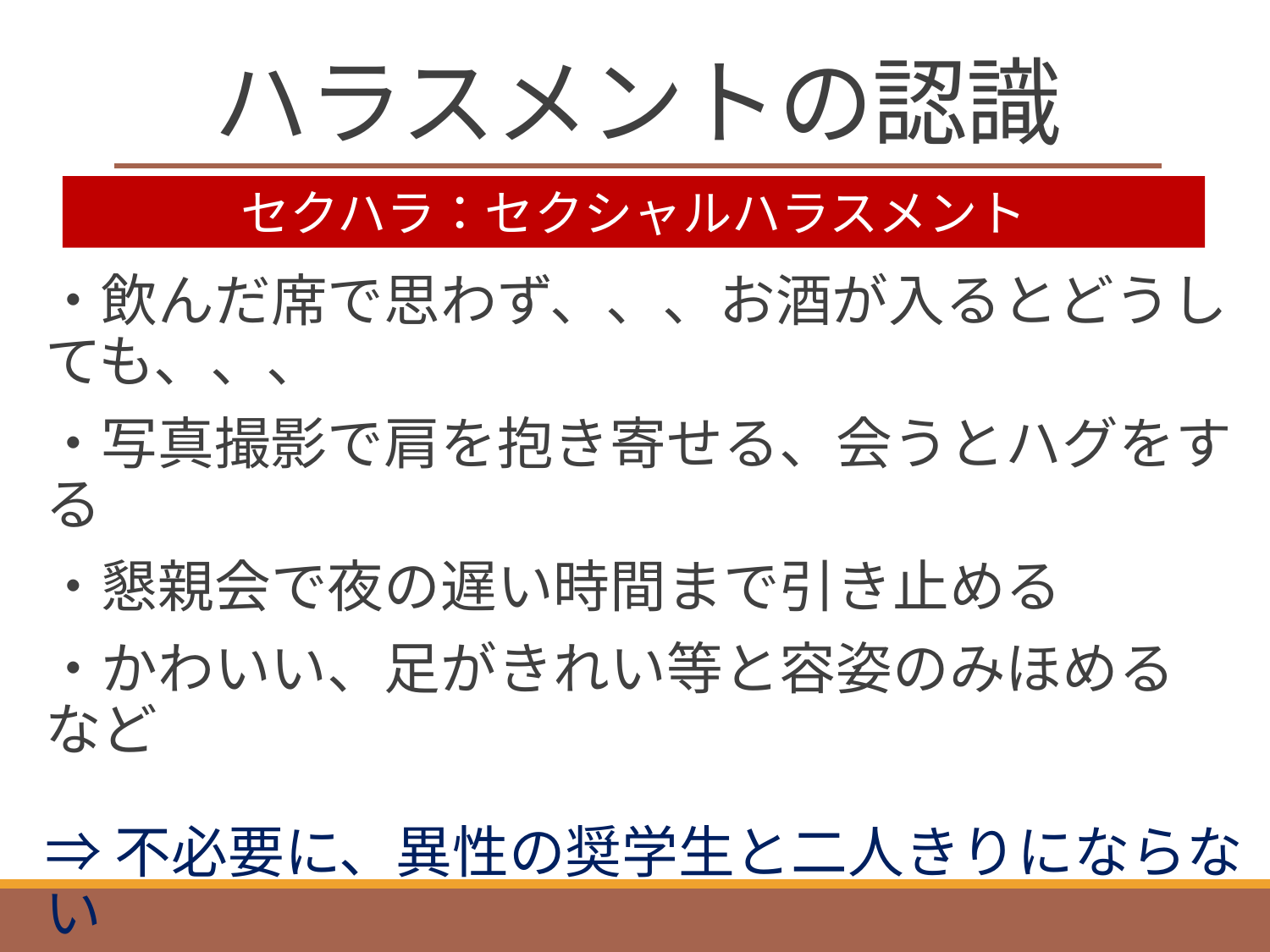

# ハラスメントの認識
セクハラ：セクシャルハラスメント
・飲んだ席で思わず、、、お酒が入るとどうしても、、、
・写真撮影で肩を抱き寄せる、会うとハグをする
・懇親会で夜の遅い時間まで引き止める
・かわいい、足がきれい等と容姿のみほめる　など

⇒不必要に、異性の奨学生と二人きりにならない
⇒お酒を無理に勧めない、酔って奨学生と接しない
⇒ロータリアンとして品位ある言動を